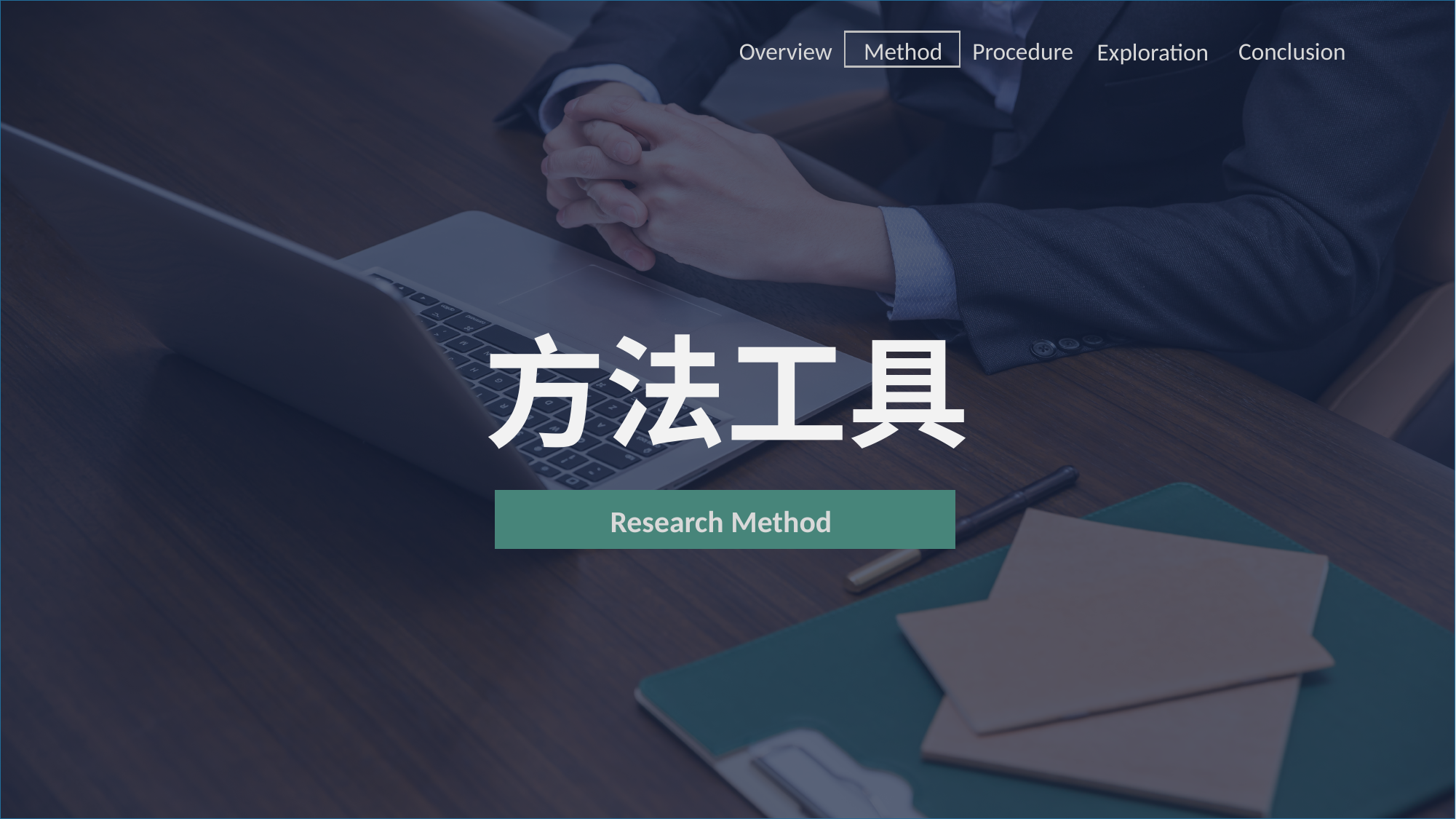

Overview
Method
Procedure
Conclusion
Exploration

方法工具

Research Method